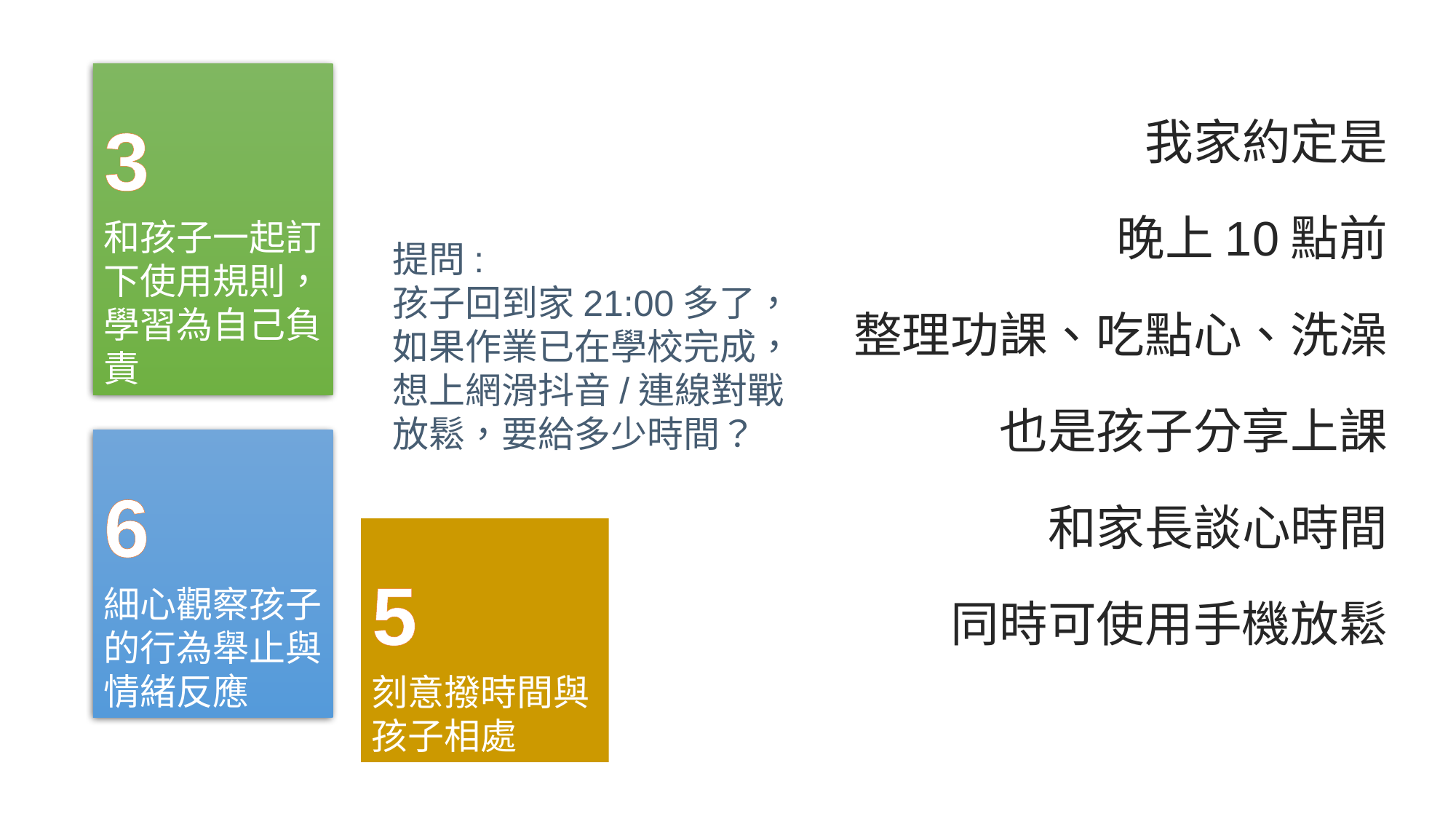

3
和孩子一起訂下使用規則，學習為自己負責
我家約定是
晚上10點前
整理功課、吃點心、洗澡
也是孩子分享上課
和家長談心時間
同時可使用手機放鬆
提問:
孩子回到家21:00多了，如果作業已在學校完成，想上網滑抖音/連線對戰放鬆，要給多少時間？
6
細心觀察孩子的行為舉止與情緒反應
5
刻意撥時間與孩子相處